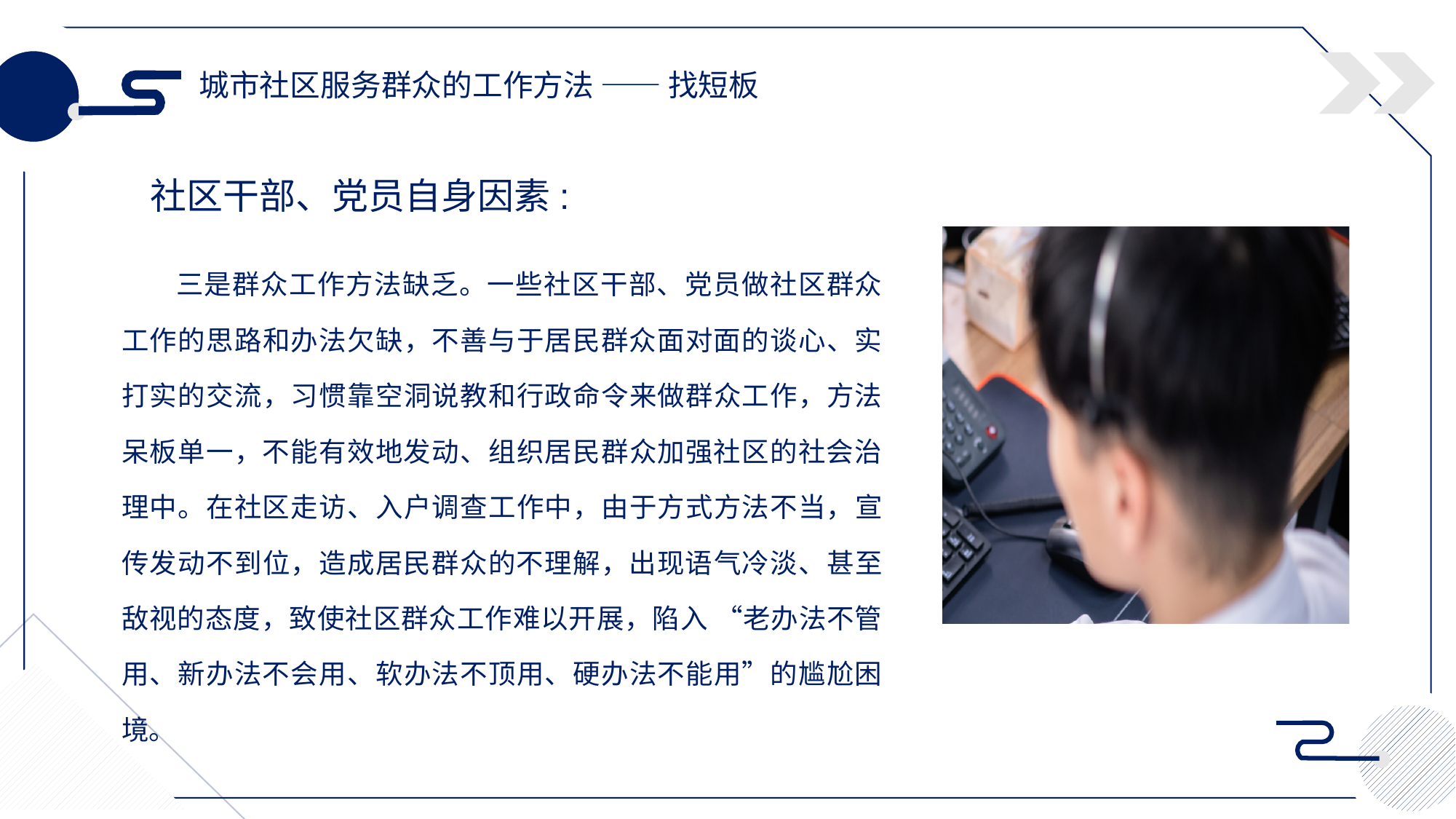

城市社区服务群众的工作方法 —— 找短板
社区干部、党员自身因素:

三是群众工作方法缺乏。一些社区干部、党员做社区群众工作的思路和办法欠缺，不善与于居民群众面对面的谈心、实打实的交流，习惯靠空洞说教和行政命令来做群众工作，方法呆板单一，不能有效地发动、组织居民群众加强社区的社会治理中。在社区走访、入户调查工作中，由于方式方法不当，宣传发动不到位，造成居民群众的不理解，出现语气冷淡、甚至敌视的态度，致使社区群众工作难以开展，陷入 “老办法不管用、新办法不会用、软办法不顶用、硬办法不能用”的尴尬困境。